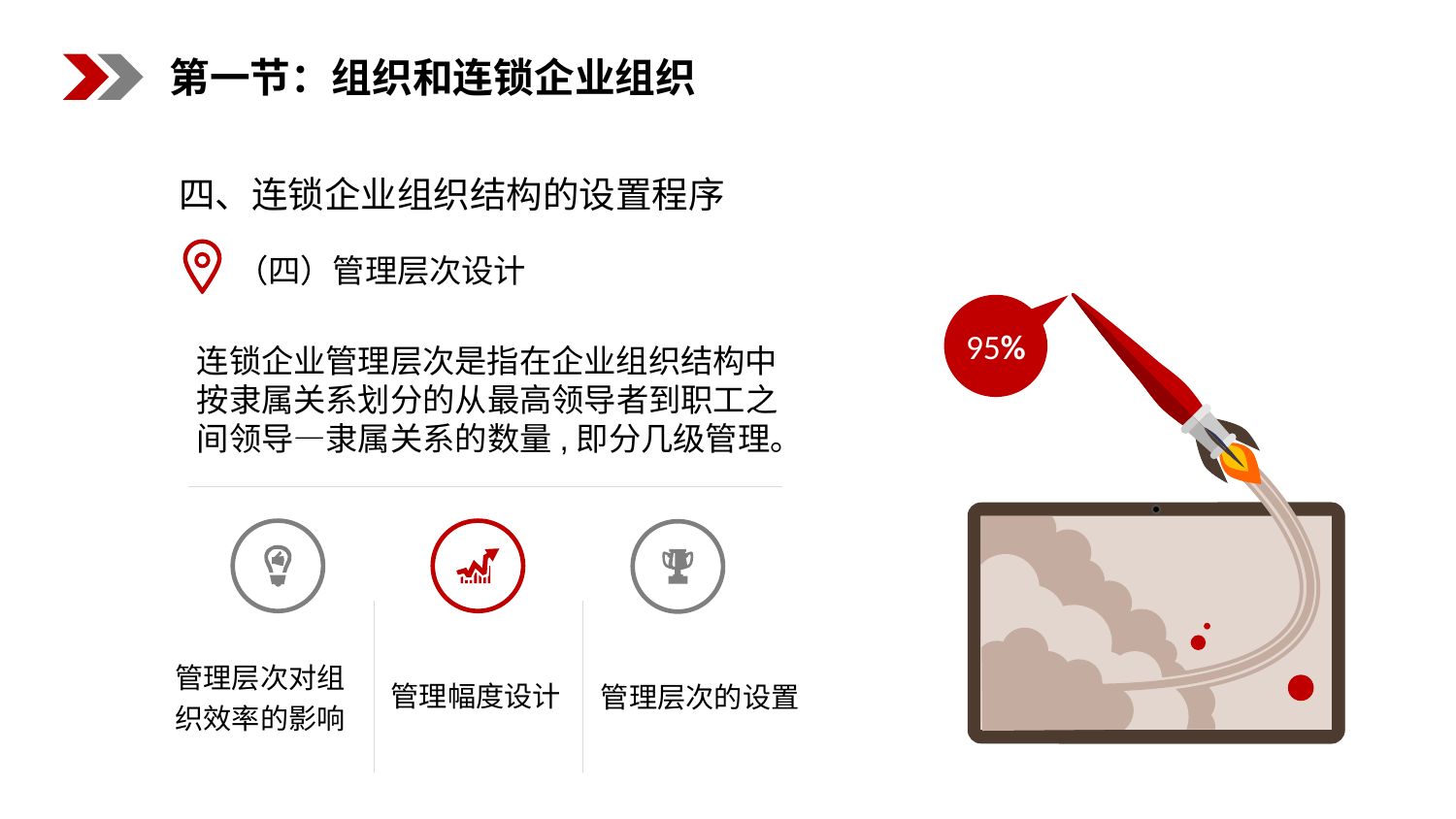

第一节：组织和连锁企业组织

四、连锁企业组织结构的设置程序

（四）管理层次设计

95%
连锁企业管理层次是指在企业组织结构中按隶属关系划分的从最高领导者到职工之间领导—隶属关系的数量,即分几级管理。

管理幅度设计
管理层次的设置
管理层次对组织效率的影响